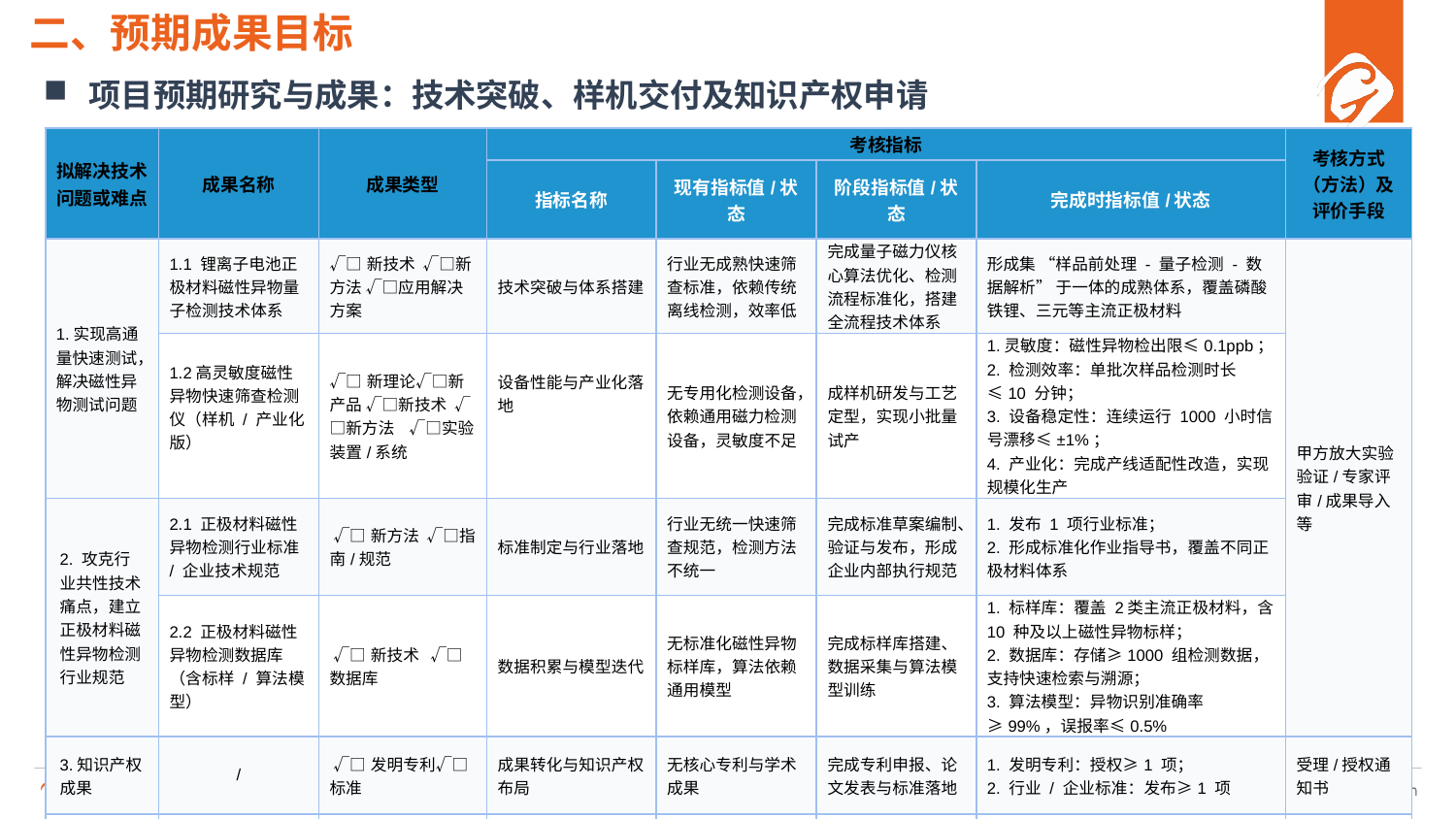

# 二、预期成果目标
项目预期研究与成果：技术突破、样机交付及知识产权申请
| 拟解决技术问题或难点 | 成果名称 | 成果类型 | 考核指标 |  |  |  | 考核方式（方法）及评价手段 |
| --- | --- | --- | --- | --- | --- | --- | --- |
|  |  |  | 指标名称 | 现有指标值/状态 | 阶段指标值/状态 | 完成时指标值/状态 |  |
| 1.实现高通量快速测试，解决磁性异物测试问题 | 1.1 锂离子电池正极材料磁性异物量子检测技术体系 | √□新技术 √□新方法 √□应用解决方案 | 技术突破与体系搭建 | 行业无成熟快速筛查标准，依赖传统离线检测，效率低 | 完成量子磁力仪核心算法优化、检测流程标准化，搭建全流程技术体系 | 形成集 “样品前处理 - 量子检测 - 数据解析” 于一体的成熟体系，覆盖磷酸铁锂、三元等主流正极材料 | 甲方放大实验验证/专家评审/成果导入等 |
|  | 1.2高灵敏度磁性异物快速筛查检测仪（样机 / 产业化版） | √□新理论√□新产品 √□新技术 √□新方法 √□实验装置/系统 | 设备性能与产业化落地 | 无专用化检测设备，依赖通用磁力检测设备，灵敏度不足 | 成样机研发与工艺定型，实现小批量试产 | 1.灵敏度：磁性异物检出限≤0.1ppb； 2. 检测效率：单批次样品检测时长≤10 分钟； 3. 设备稳定性：连续运行 1000 小时信号漂移≤±1%； 4. 产业化：完成产线适配性改造，实现规模化生产 |  |
| 2. 攻克行业共性技术痛点，建立正极材料磁性异物检测行业规范 | 2.1 正极材料磁性异物检测行业标准 / 企业技术规范 | √□新方法 √□指南/规范 | 标准制定与行业落地 | 行业无统一快速筛查规范，检测方法不统一 | 完成标准草案编制、验证与发布，形成企业内部执行规范 | 1. 发布 1 项行业标准； 2. 形成标准化作业指导书，覆盖不同正极材料体系 |  |
|  | 2.2 正极材料磁性异物检测数据库（含标样 / 算法模型） | √□新技术 √□数据库 | 数据积累与模型迭代 | 无标准化磁性异物标样库，算法依赖通用模型 | 完成标样库搭建、数据采集与算法模型训练 | 1. 标样库：覆盖 2类主流正极材料，含 10 种及以上磁性异物标样； 2. 数据库：存储≥1000 组检测数据，支持快速检索与溯源； 3. 算法模型：异物识别准确率≥99%，误报率≤0.5% |  |
| 3.知识产权成果 | / | √□发明专利√□标准 | 成果转化与知识产权布局 | 无核心专利与学术成果 | 完成专利申报、论文发表与标准落地 | 1. 发明专利：授权≥1 项； 2. 行业 / 企业标准：发布≥1 项 | 受理/授权通知书 |
| 4.人才培养 | / | √□工程博士√□工程硕士 | 专业人才建设 | / | 完成技术团队组建与人才培养 | 工程博士 / 硕士：培养毕业≥1 人 | 录取情况 |